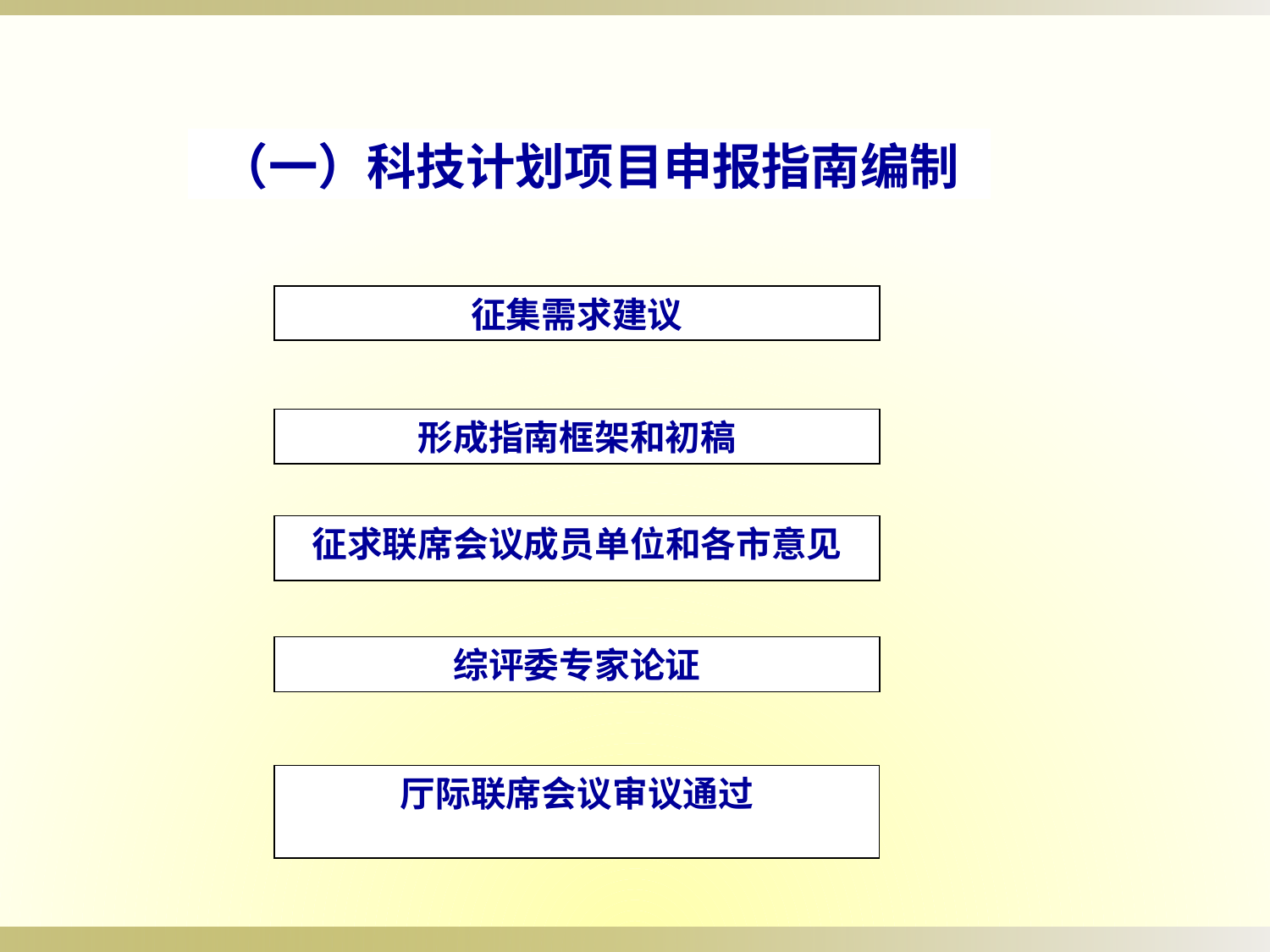

（一）科技计划项目申报指南编制

征集需求建议
形成指南框架和初稿
征求联席会议成员单位和各市意见

综评委专家论证
厅际联席会议审议通过